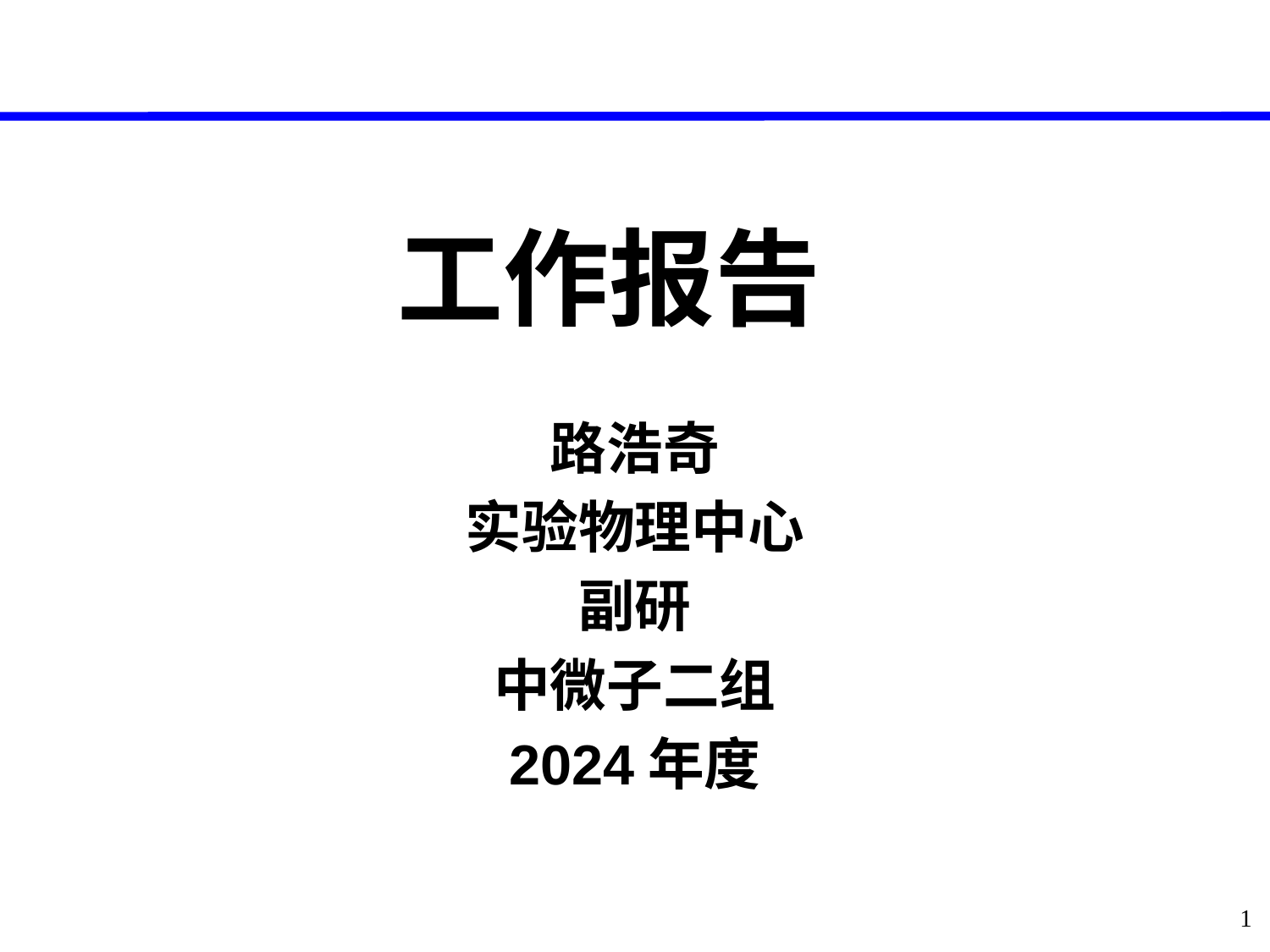

工作报告
路浩奇
实验物理中心
副研
中微子二组
2024年度

1